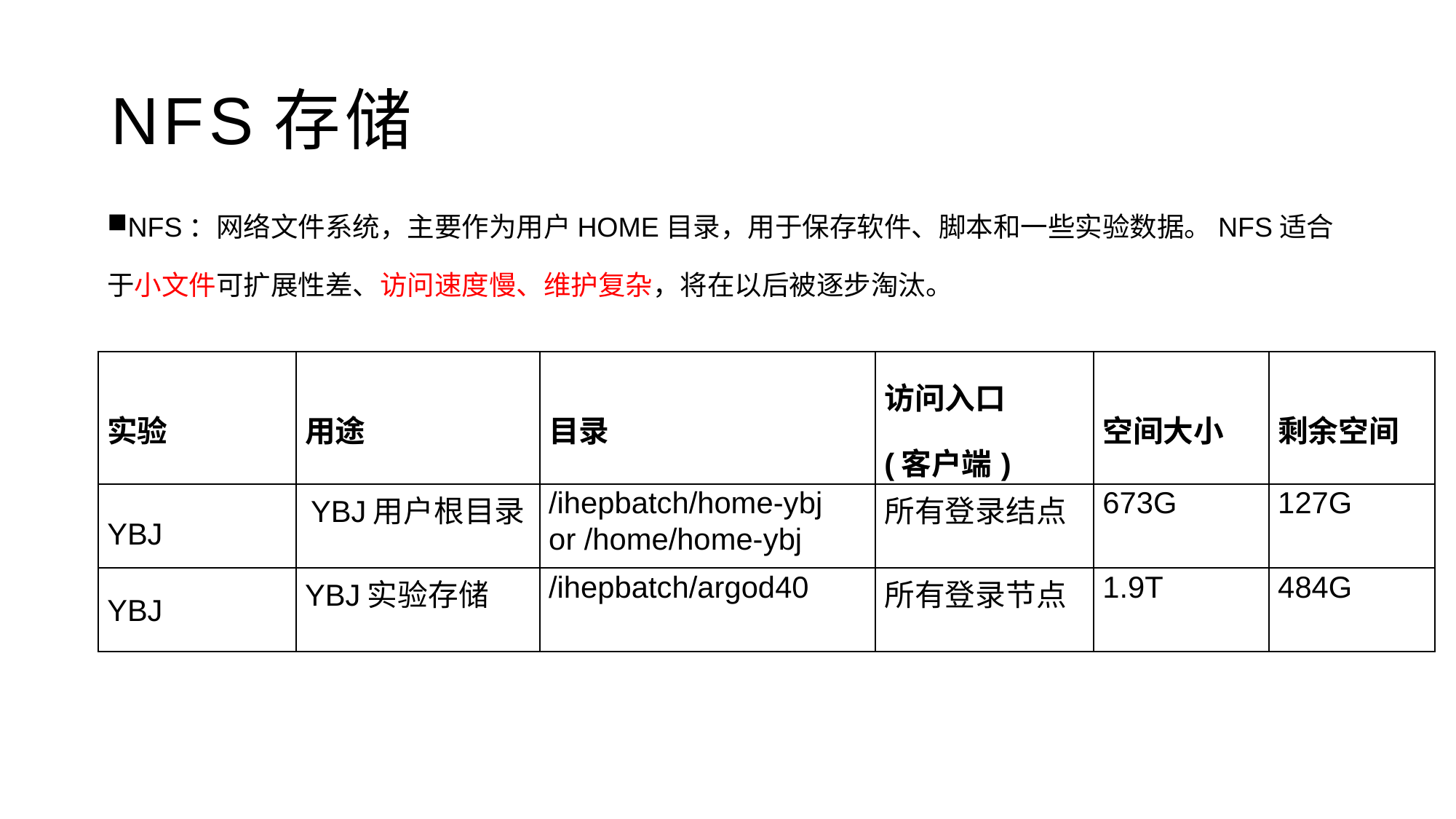

# NFS存储
NFS：网络文件系统，主要作为用户HOME目录，用于保存软件、脚本和一些实验数据。NFS适合于小文件可扩展性差、访问速度慢、维护复杂，将在以后被逐步淘汰。
| 实验 | 用途 | 目录 | 访问入口 (客户端) | 空间大小 | 剩余空间 |
| --- | --- | --- | --- | --- | --- |
| YBJ | YBJ用户根目录 | /ihepbatch/home-ybj or /home/home-ybj | 所有登录结点 | 673G | 127G |
| YBJ | YBJ实验存储 | /ihepbatch/argod40 | 所有登录节点 | 1.9T | 484G |